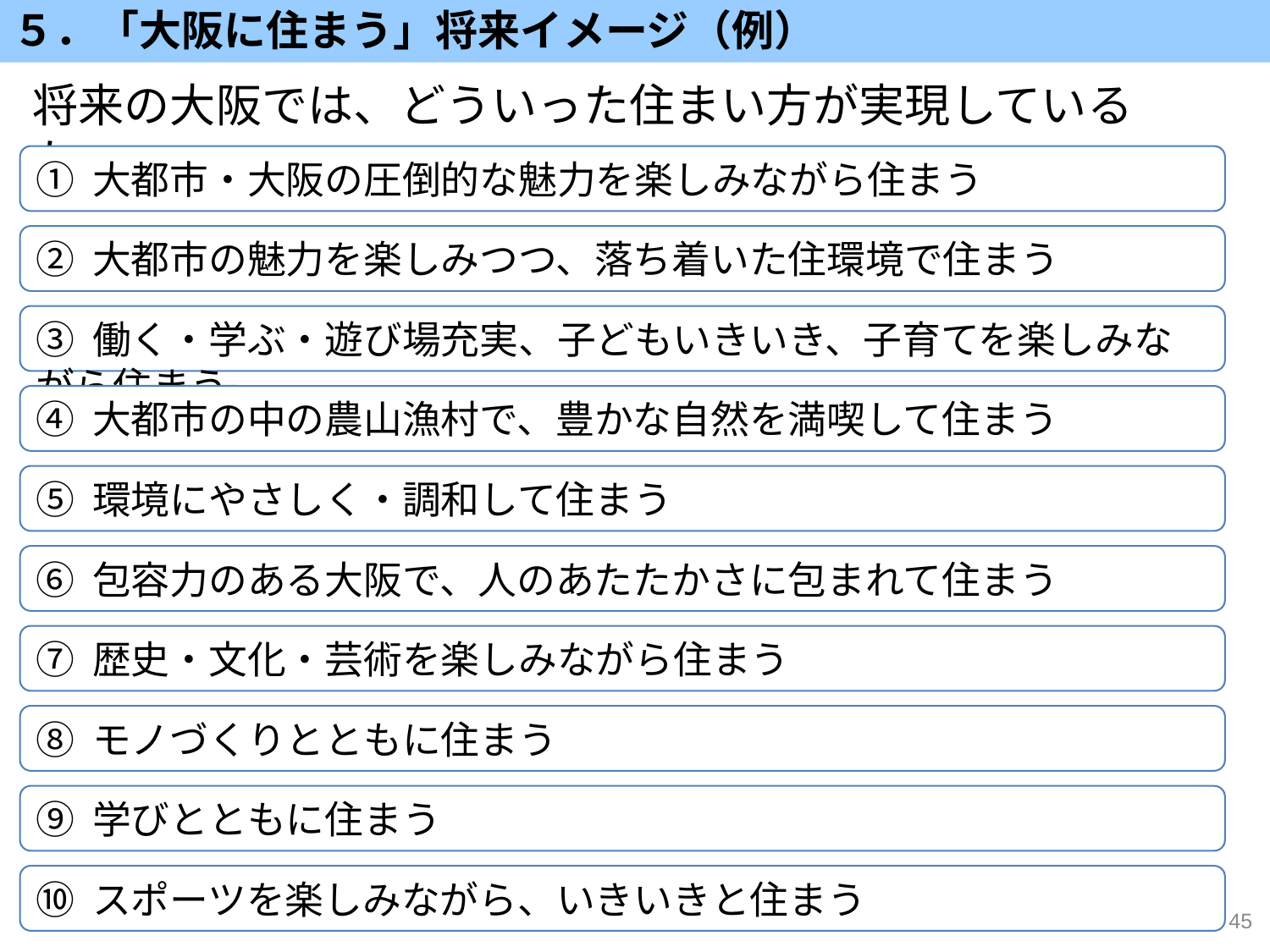

５．「大阪に住まう」将来イメージ（例）
将来の大阪では、どういった住まい方が実現しているか・・・
① 大都市・大阪の圧倒的な魅力を楽しみながら住まう
② 大都市の魅力を楽しみつつ、落ち着いた住環境で住まう
③ 働く・学ぶ・遊び場充実、子どもいきいき、子育てを楽しみながら住まう
④ 大都市の中の農山漁村で、豊かな自然を満喫して住まう
⑤ 環境にやさしく・調和して住まう
⑥ 包容力のある大阪で、人のあたたかさに包まれて住まう
⑦ 歴史・文化・芸術を楽しみながら住まう
⑧ モノづくりとともに住まう
⑨ 学びとともに住まう
⑩ スポーツを楽しみながら、いきいきと住まう
45